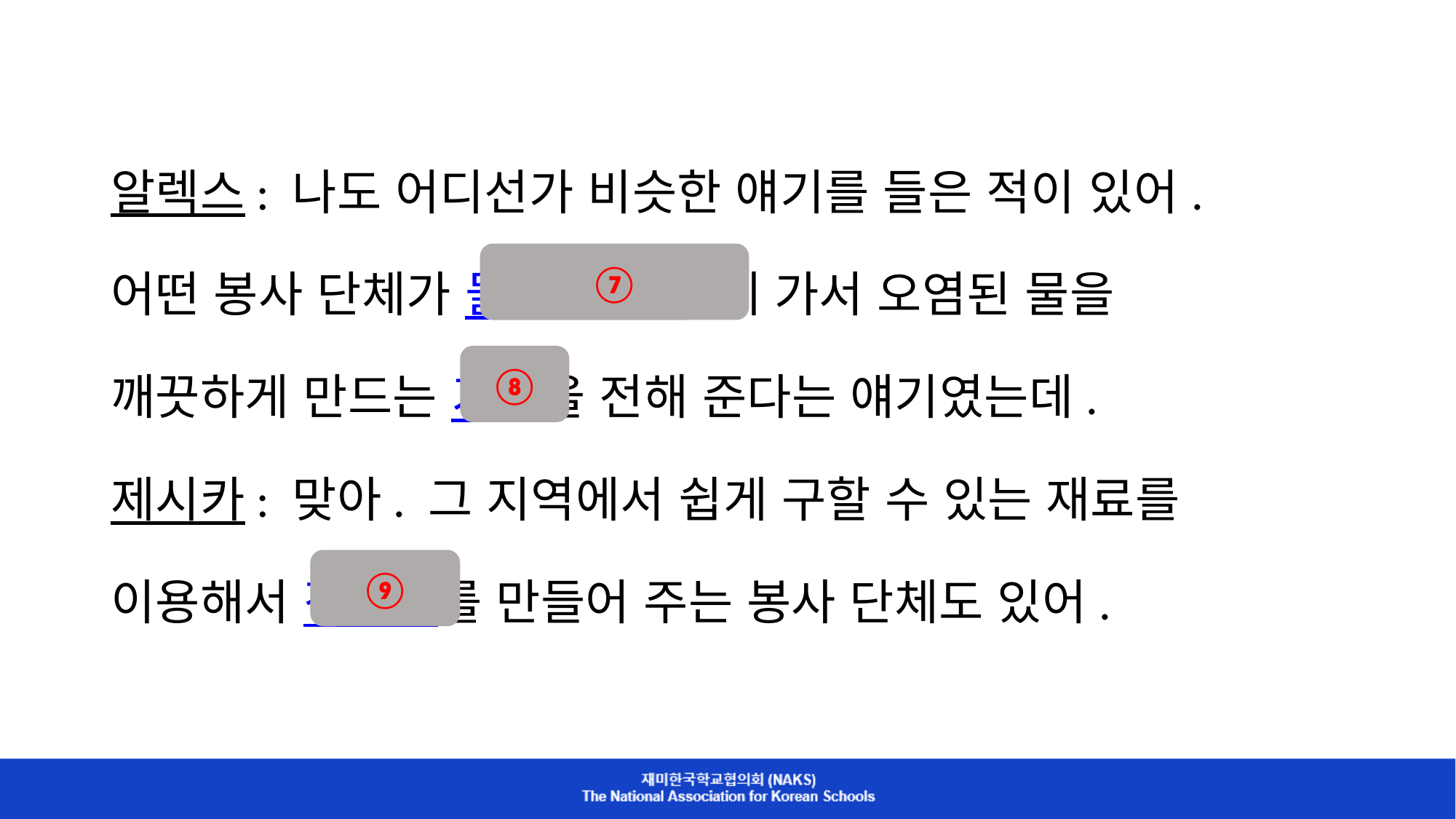

알렉스: 나도 어디선가 비슷한 얘기를 들은 적이 있어.
어떤 봉사 단체가 물 부족 국가에 가서 오염된 물을
깨끗하게 만드는 기술을 전해 준다는 얘기였는데.
제시카: 맞아. 그 지역에서 쉽게 구할 수 있는 재료를
이용해서 정수기를 만들어 주는 봉사 단체도 있어.
⑦
⑧
⑨